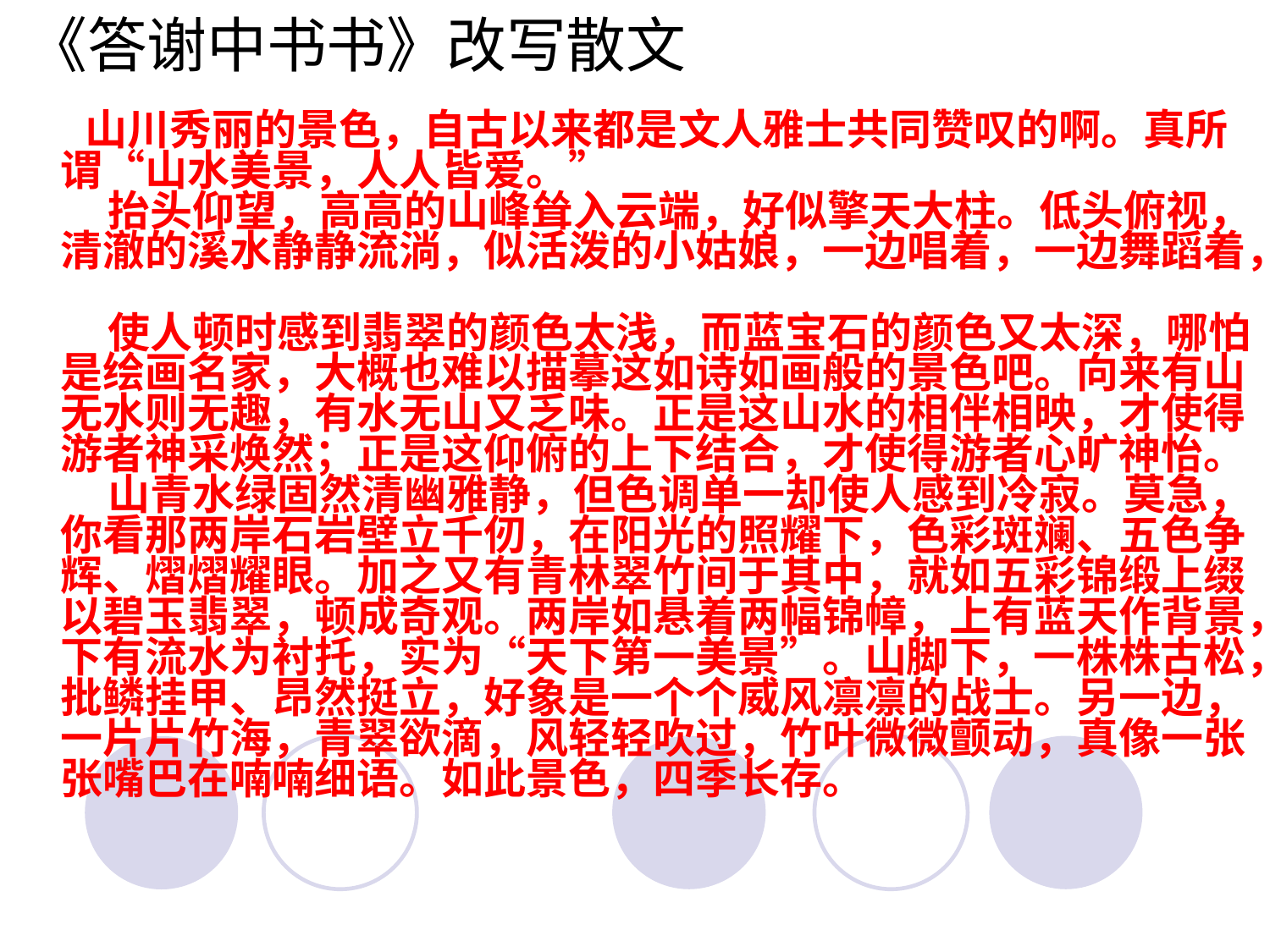

# 《答谢中书书》改写散文
        山川秀丽的景色，自古以来都是文人雅士共同赞叹的啊。真所谓“山水美景，人人皆爱。”
     抬头仰望，高高的山峰耸入云端，好似擎天大柱。低头俯视，清澈的溪水静静流淌，似活泼的小姑娘，一边唱着，一边舞蹈着，
     使人顿时感到翡翠的颜色太浅，而蓝宝石的颜色又太深，哪怕是绘画名家，大概也难以描摹这如诗如画般的景色吧。向来有山无水则无趣，有水无山又乏味。正是这山水的相伴相映，才使得游者神采焕然；正是这仰俯的上下结合，才使得游者心旷神怡。
     山青水绿固然清幽雅静，但色调单一却使人感到冷寂。莫急，你看那两岸石岩壁立千仞，在阳光的照耀下，色彩斑斓、五色争辉、熠熠耀眼。加之又有青林翠竹间于其中，就如五彩锦缎上缀以碧玉翡翠，顿成奇观。两岸如悬着两幅锦幛，上有蓝天作背景，下有流水为衬托，实为“天下第一美景”。山脚下，一株株古松，批鳞挂甲、昂然挺立，好象是一个个威风凛凛的战士。另一边，一片片竹海，青翠欲滴，风轻轻吹过，竹叶微微颤动，真像一张张嘴巴在喃喃细语。如此景色，四季长存。